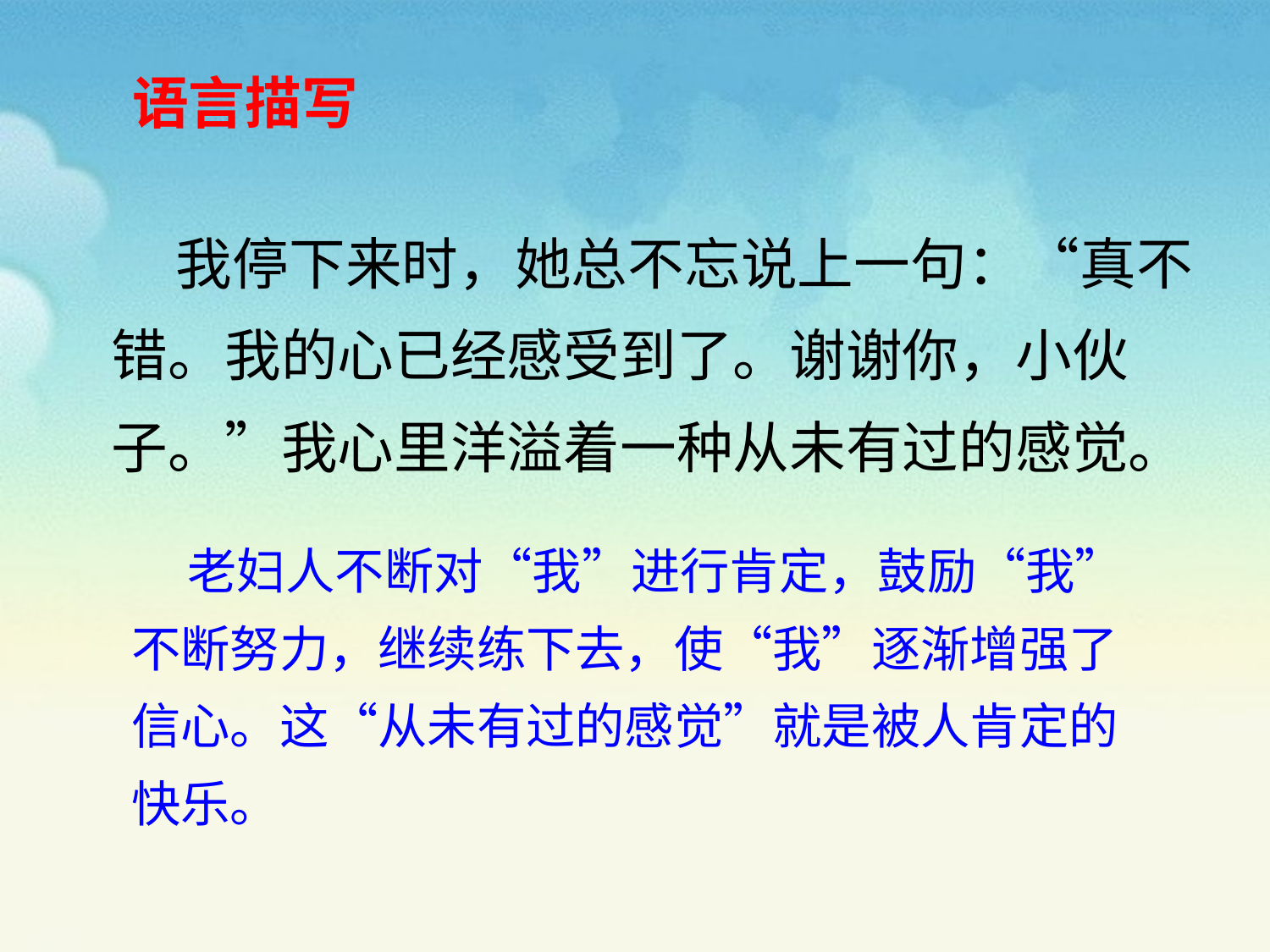

语言描写
    我停下来时，她总不忘说上一句：“真不错。我的心已经感受到了。谢谢你，小伙子。”我心里洋溢着一种从未有过的感觉。
    老妇人不断对“我”进行肯定，鼓励“我”不断努力，继续练下去，使“我”逐渐增强了信心。这“从未有过的感觉”就是被人肯定的快乐。